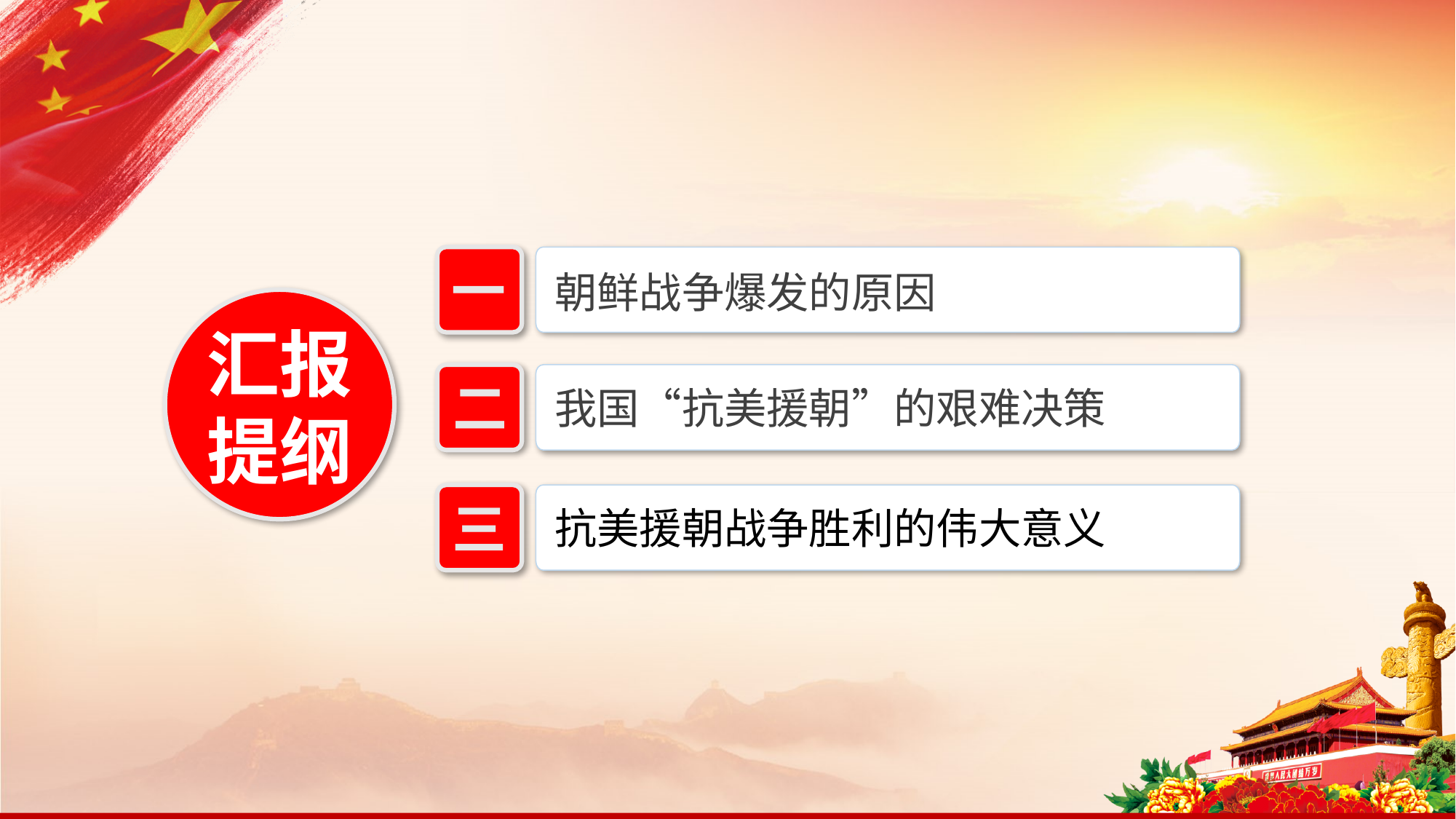

一
朝鲜战争爆发的原因

汇报提纲

二
我国“抗美援朝”的艰难决策

三
抗美援朝战争胜利的伟大意义